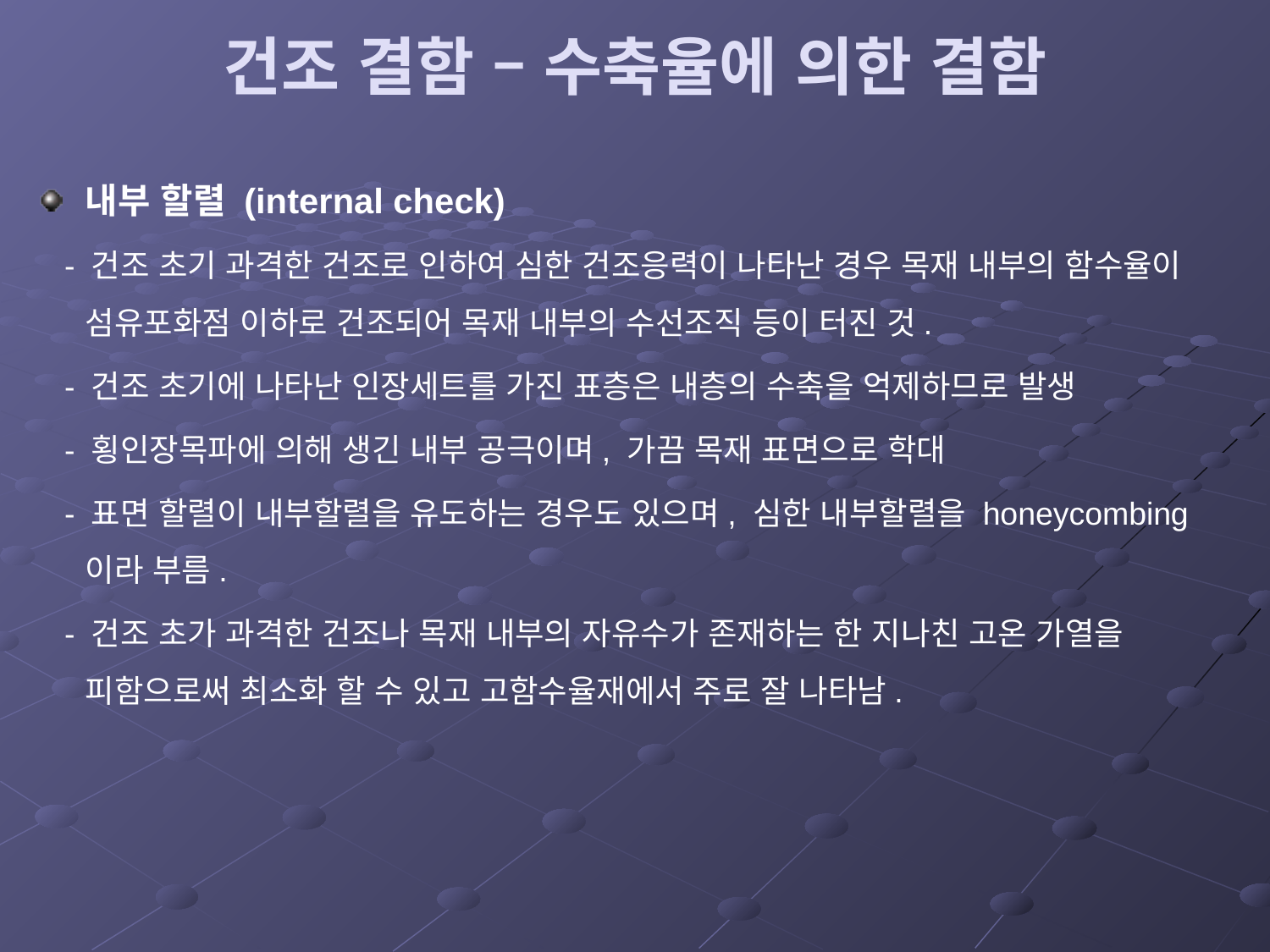

# 건조 결함 – 수축율에 의한 결함
내부 할렬 (internal check)
   - 건조 초기 과격한 건조로 인하여 심한 건조응력이 나타난 경우 목재 내부의 함수율이 섬유포화점 이하로 건조되어 목재 내부의 수선조직 등이 터진 것.
   - 건조 초기에 나타난 인장세트를 가진 표층은 내층의 수축을 억제하므로 발생
   - 횡인장목파에 의해 생긴 내부 공극이며, 가끔 목재 표면으로 학대
   - 표면 할렬이 내부할렬을 유도하는 경우도 있으며, 심한 내부할렬을 honeycombing이라 부름.
   - 건조 초가 과격한 건조나 목재 내부의 자유수가 존재하는 한 지나친 고온 가열을 피함으로써 최소화 할 수 있고 고함수율재에서 주로 잘 나타남.